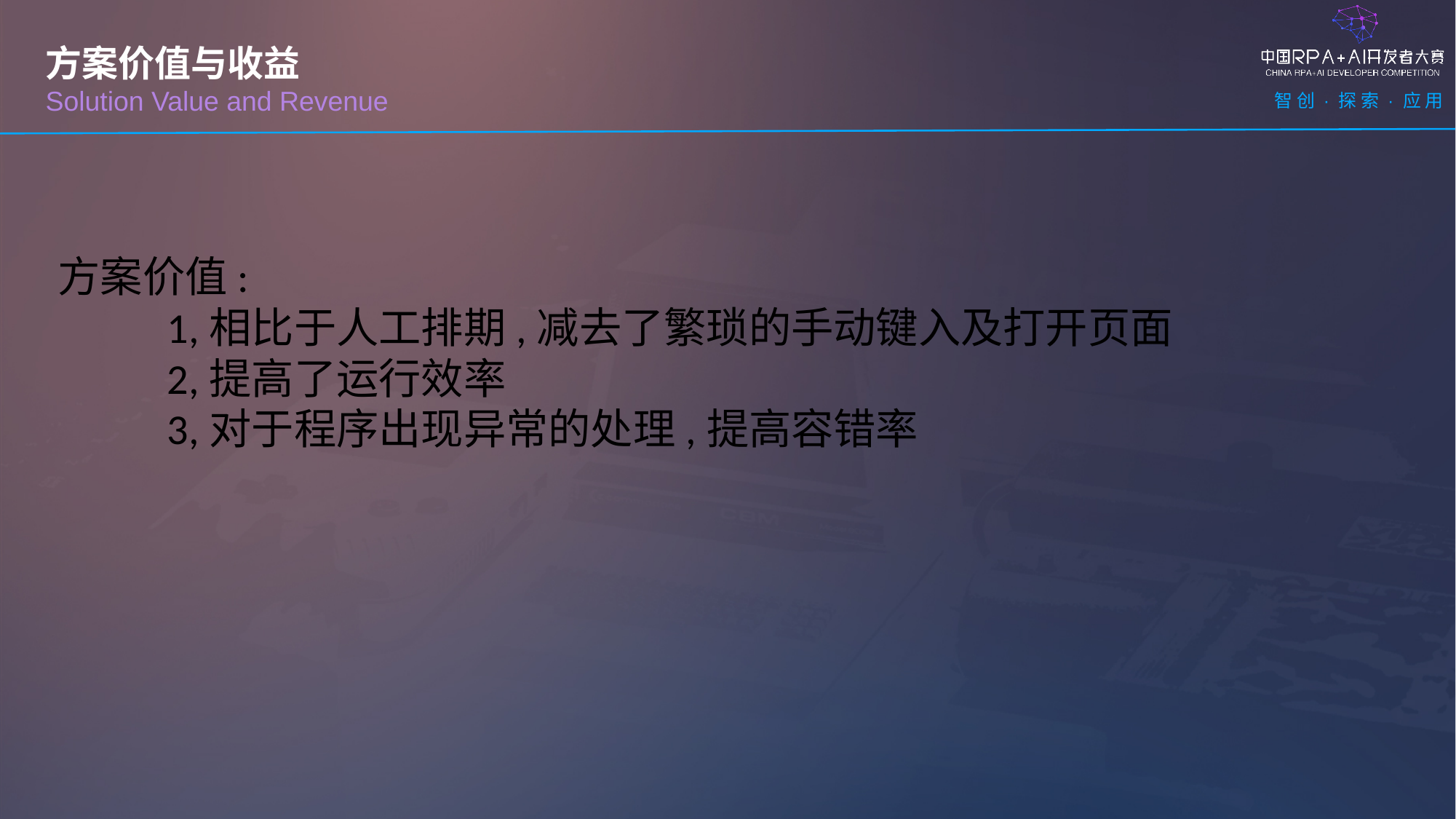

方案价值与收益
Solution Value and Revenue
方案价值:
	1,相比于人工排期,减去了繁琐的手动键入及打开页面
	2,提高了运行效率
	3,对于程序出现异常的处理,提高容错率